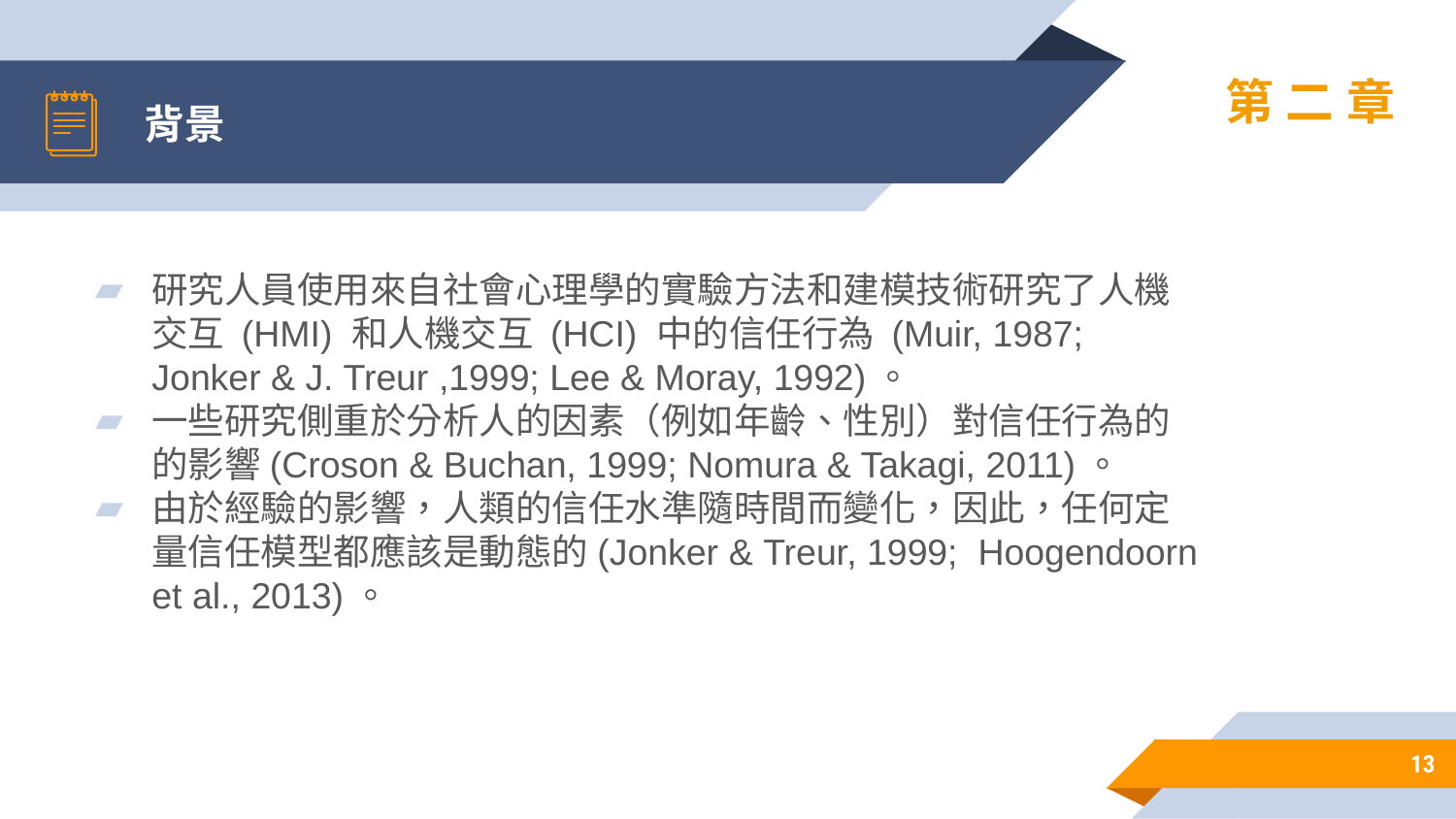

# 背景
第二章

研究人員使用來自社會心理學的實驗方法和建模技術研究了人機交互 (HMI) 和人機交互 (HCI) 中的信任行為 (Muir, 1987; Jonker & J. Treur ,1999; Lee & Moray, 1992)。
一些研究側重於分析人的因素（例如年齡、性別）對信任行為的的影響(Croson & Buchan, 1999; Nomura & Takagi, 2011)。
由於經驗的影響，人類的信任水準隨時間而變化，因此，任何定量信任模型都應該是動態的(Jonker & Treur, 1999;  Hoogendoorn et al., 2013)。

13